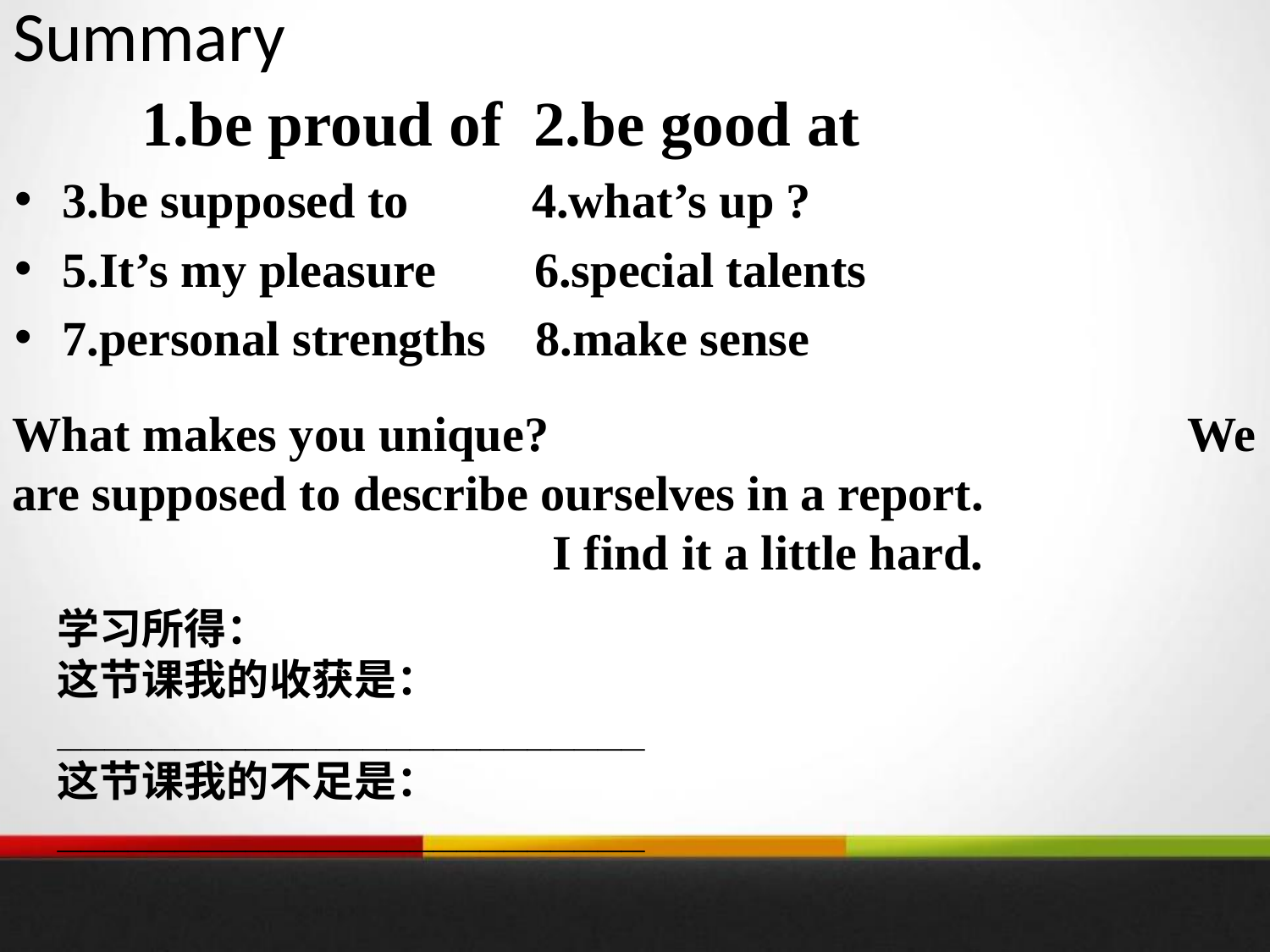

# Summary
1.be proud of  2.be good at
3.be supposed to          4.what’s up ?
5.It’s my pleasure        6.special talents
7.personal strengths    8.make sense
What makes you unique?                                                    We are supposed to describe ourselves in a report.                                                                   I find it a little hard.
学习所得：
这节课我的收获是：
_________________________
这节课我的不足是：                     _________________________